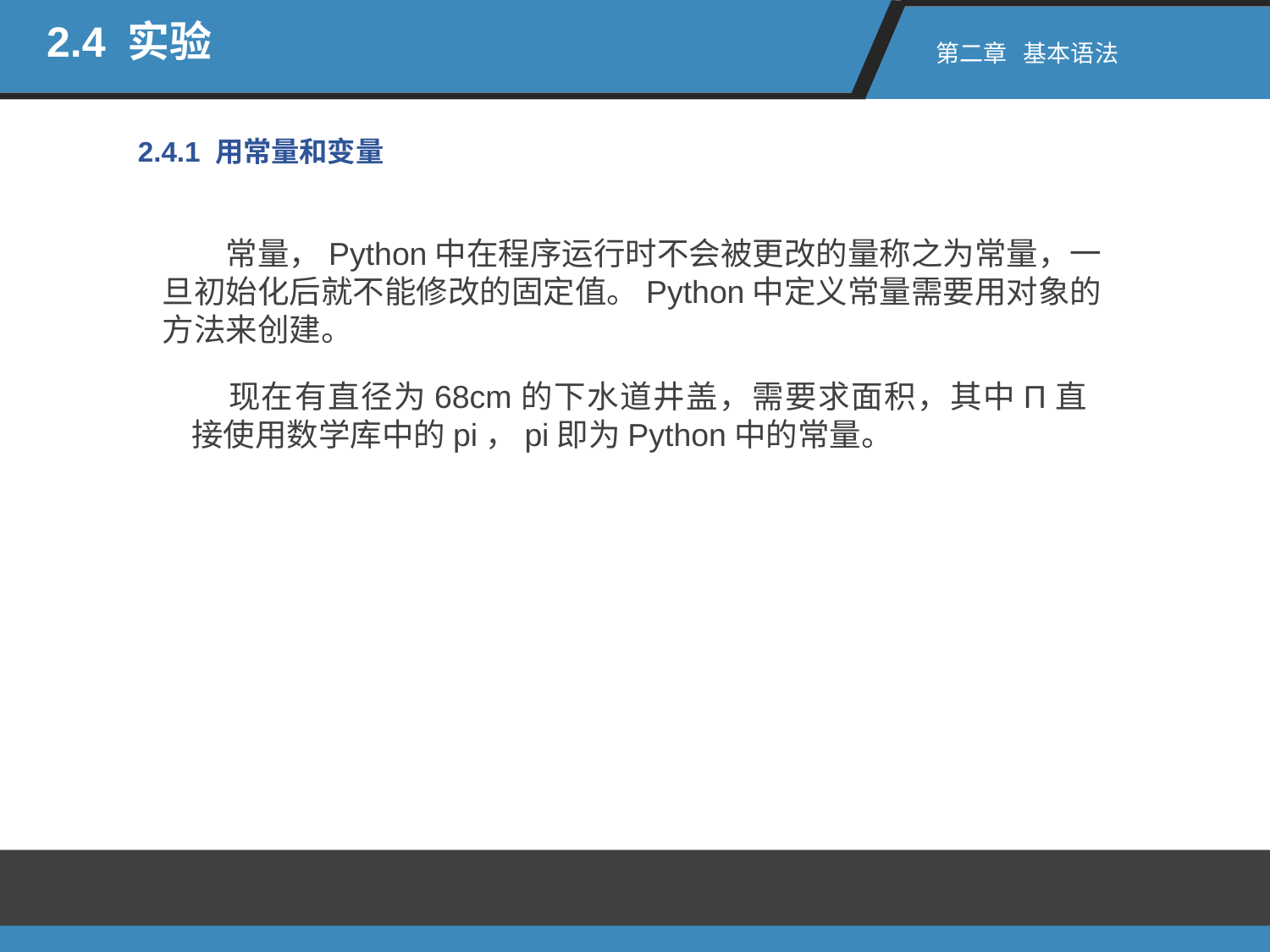

2.4 实验
第二章   基本语法
2.4.1 用常量和变量
常量，Python中在程序运行时不会被更改的量称之为常量，一旦初始化后就不能修改的固定值。Python中定义常量需要用对象的方法来创建。
现在有直径为68cm的下水道井盖，需要求面积，其中Π直接使用数学库中的pi，pi即为Python中的常量。